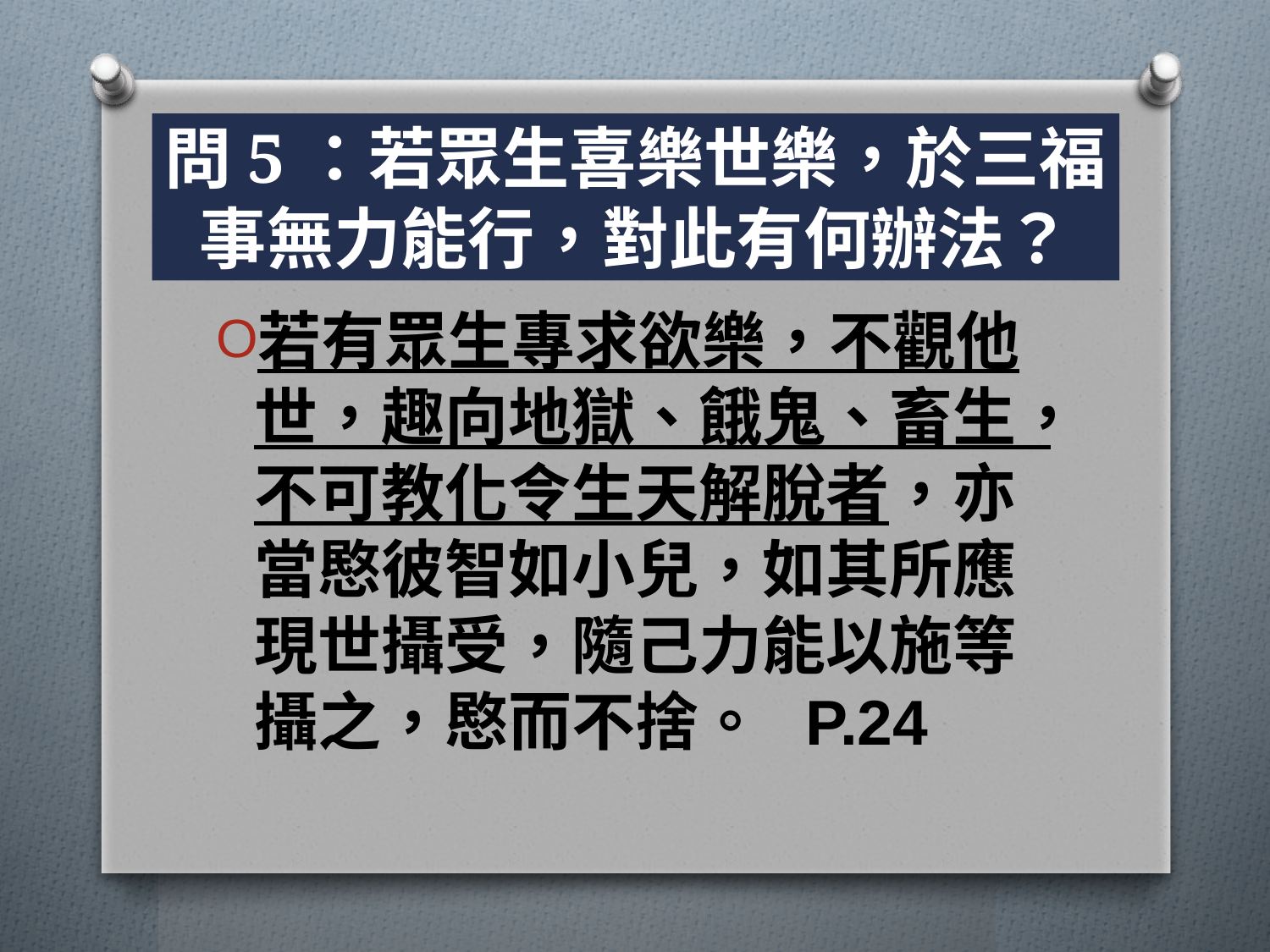

# 問5：若眾生喜樂世樂，於三福事無力能行，對此有何辦法？
若有眾生專求欲樂，不觀他世，趣向地獄、餓鬼、畜生，不可教化令生天解脫者，亦當愍彼智如小兒，如其所應現世攝受，隨己力能以施等攝之，愍而不捨。  P.24